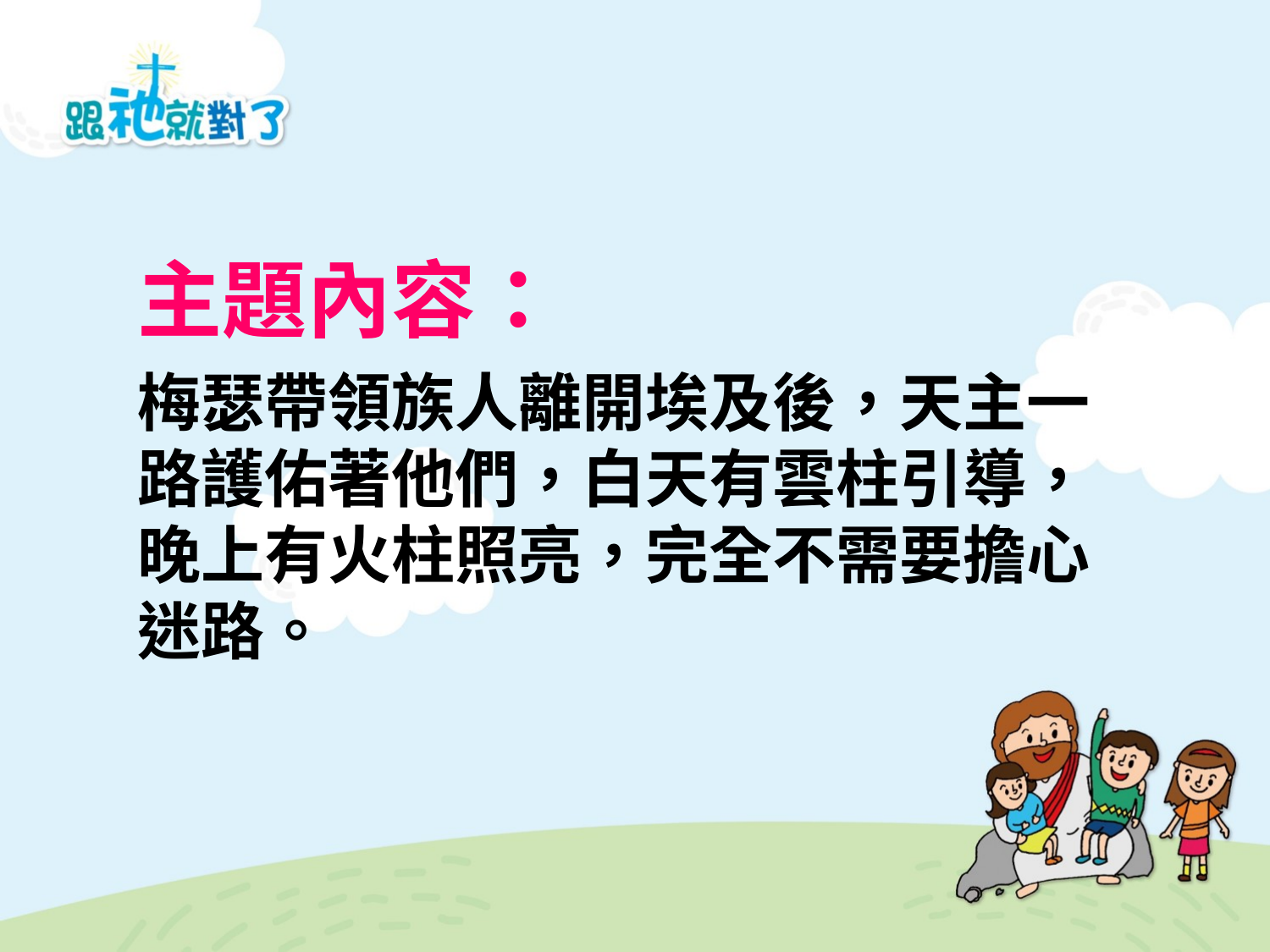

主題內容：
梅瑟帶領族人離開埃及後，天主一路護佑著他們，白天有雲柱引導，晚上有火柱照亮，完全不需要擔心迷路。